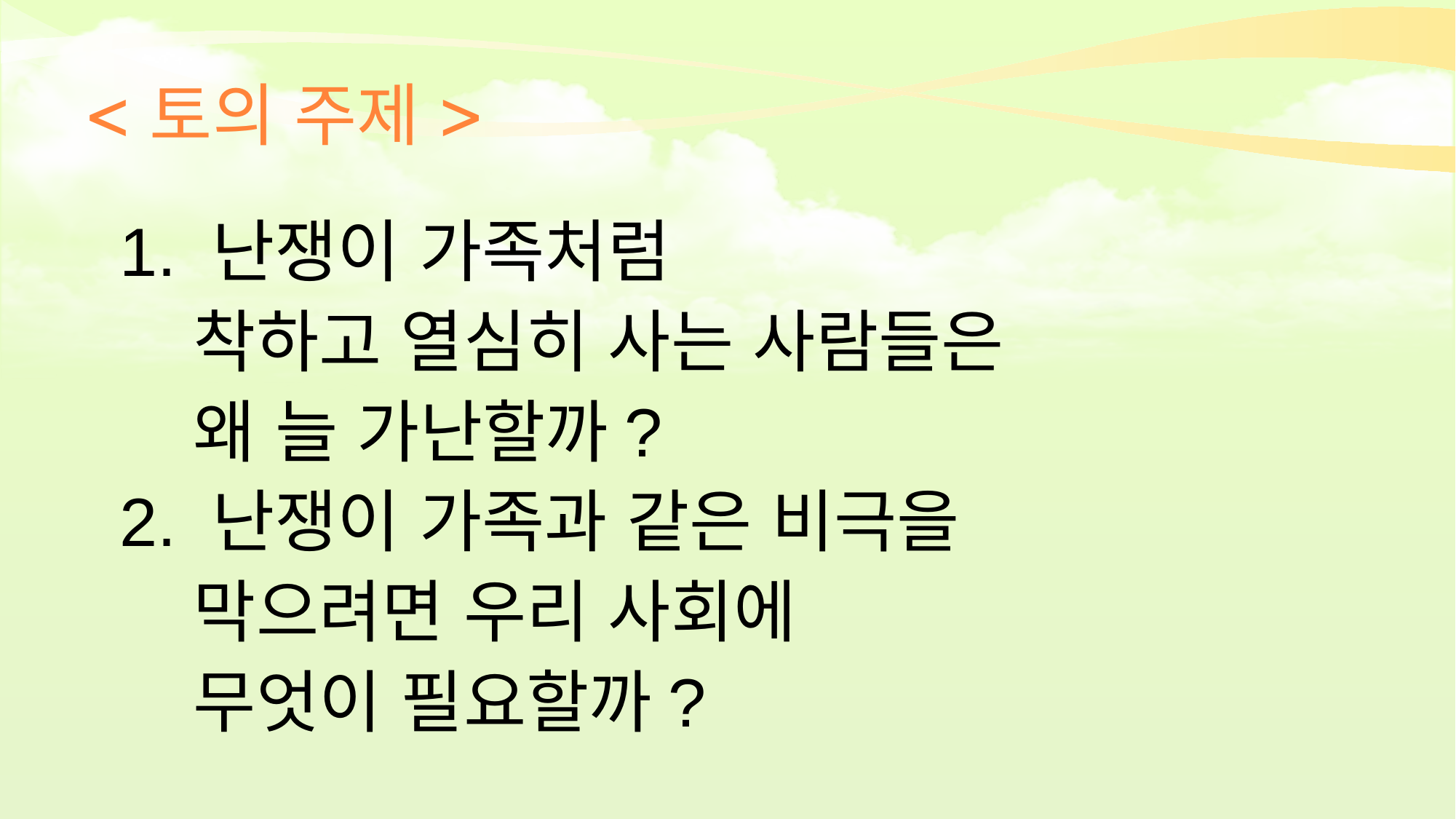

# <토의 주제>

1. 난쟁이 가족처럼
   착하고 열심히 사는 사람들은
   왜 늘 가난할까?
2. 난쟁이 가족과 같은 비극을
   막으려면 우리 사회에
   무엇이 필요할까?